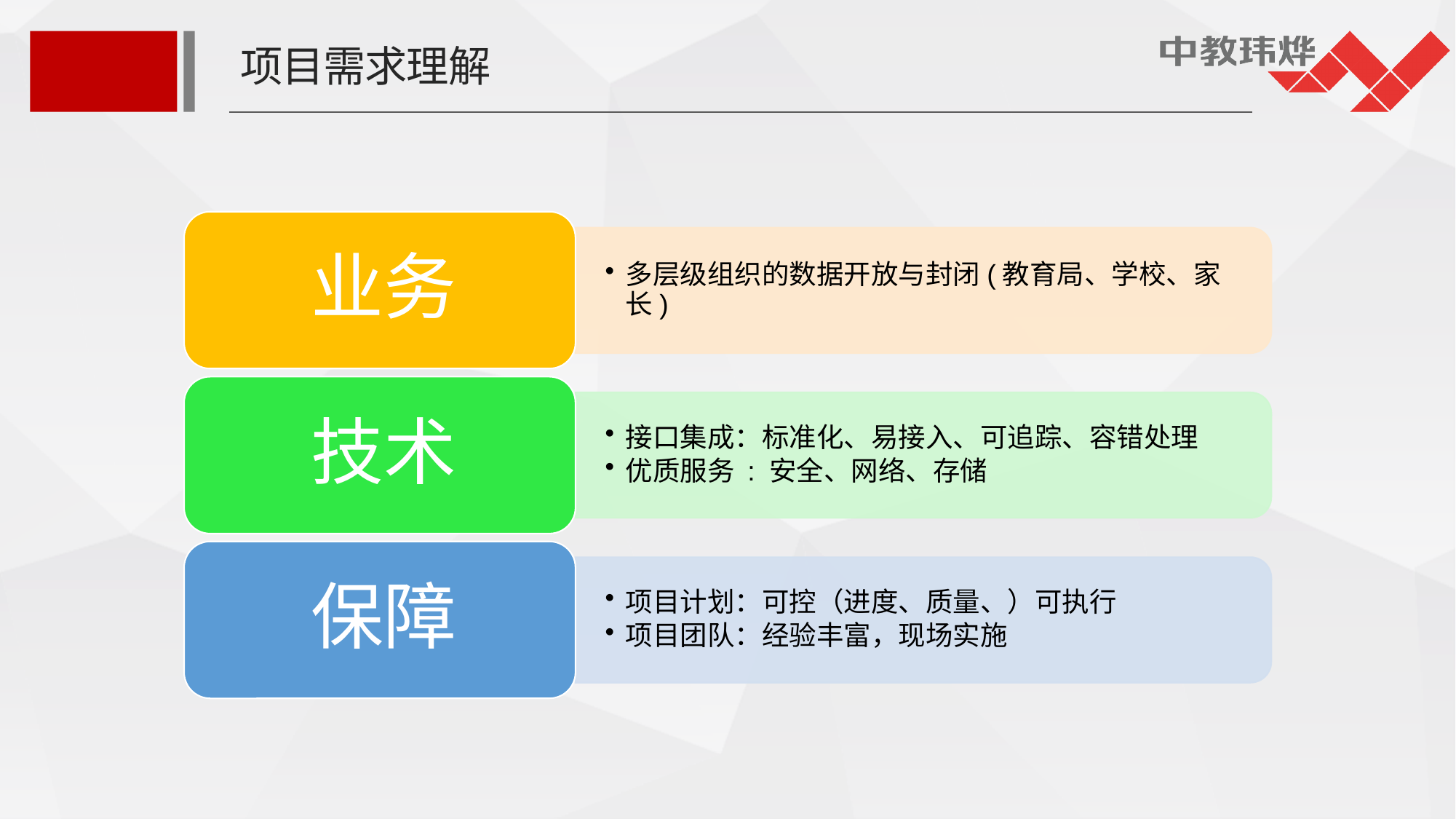

项目需求理解
多层级组织的数据开放与封闭(教育局、学校、家长)
业务
接口集成：标准化、易接入、可追踪、容错处理
优质服务 : 安全、网络、存储
技术
项目计划：可控（进度、质量、）可执行
项目团队：经验丰富，现场实施
保障